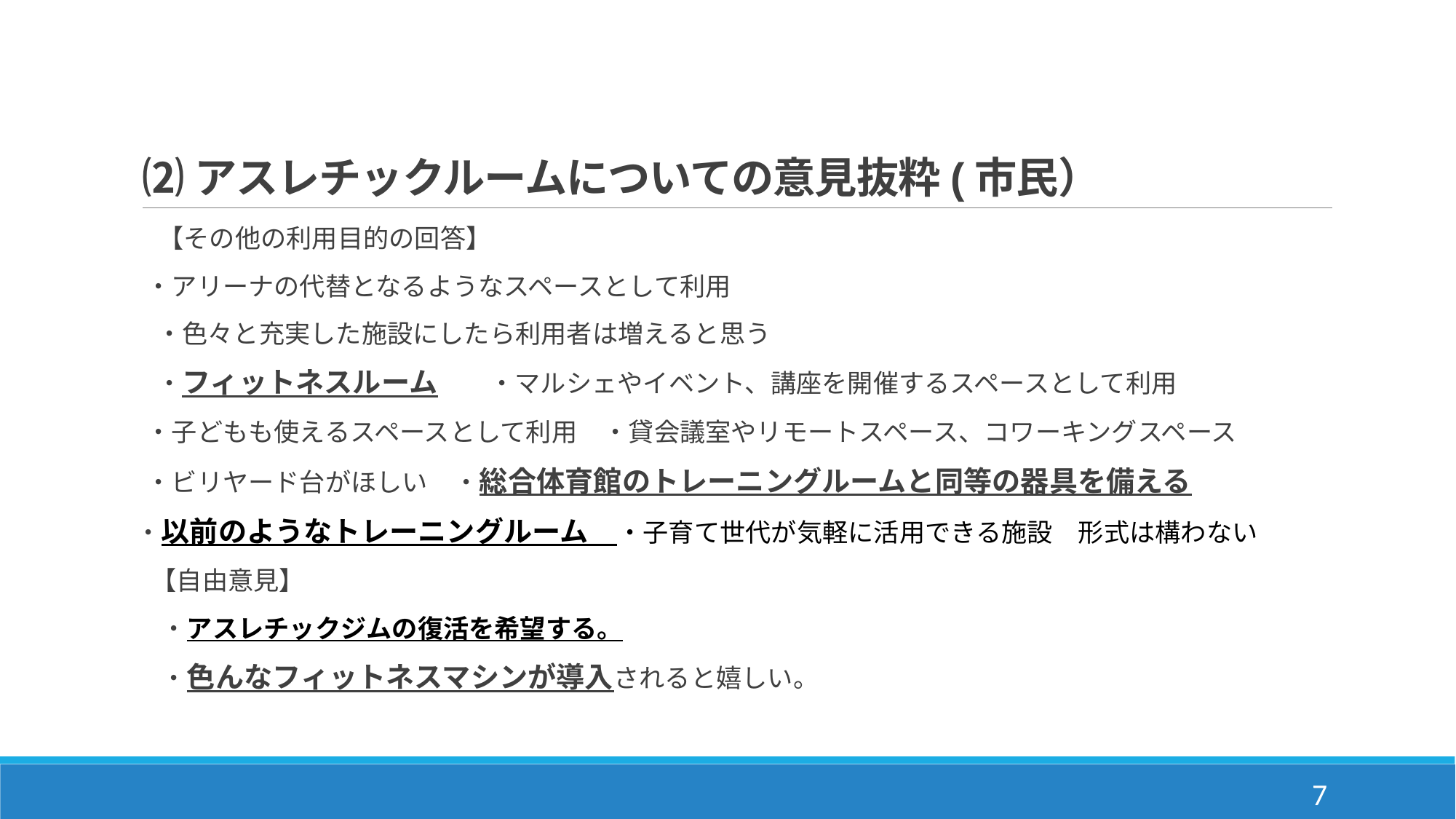

# ⑵アスレチックルームについての意見抜粋(市民）
【その他の利用目的の回答】
・アリーナの代替となるようなスペースとして利用
　・色々と充実した施設にしたら利用者は増えると思う
　・フィットネスルーム　　・マルシェやイベント、講座を開催するスペースとして利用
・子どもも使えるスペースとして利用　・貸会議室やリモートスペース、コワーキングスペース
・ビリヤード台がほしい　・総合体育館のトレーニングルームと同等の器具を備える
・以前のようなトレーニングルーム　・子育て世代が気軽に活用できる施設　形式は構わない
【自由意見】
・アスレチックジムの復活を希望する。
・色んなフィットネスマシンが導入されると嬉しい。

7